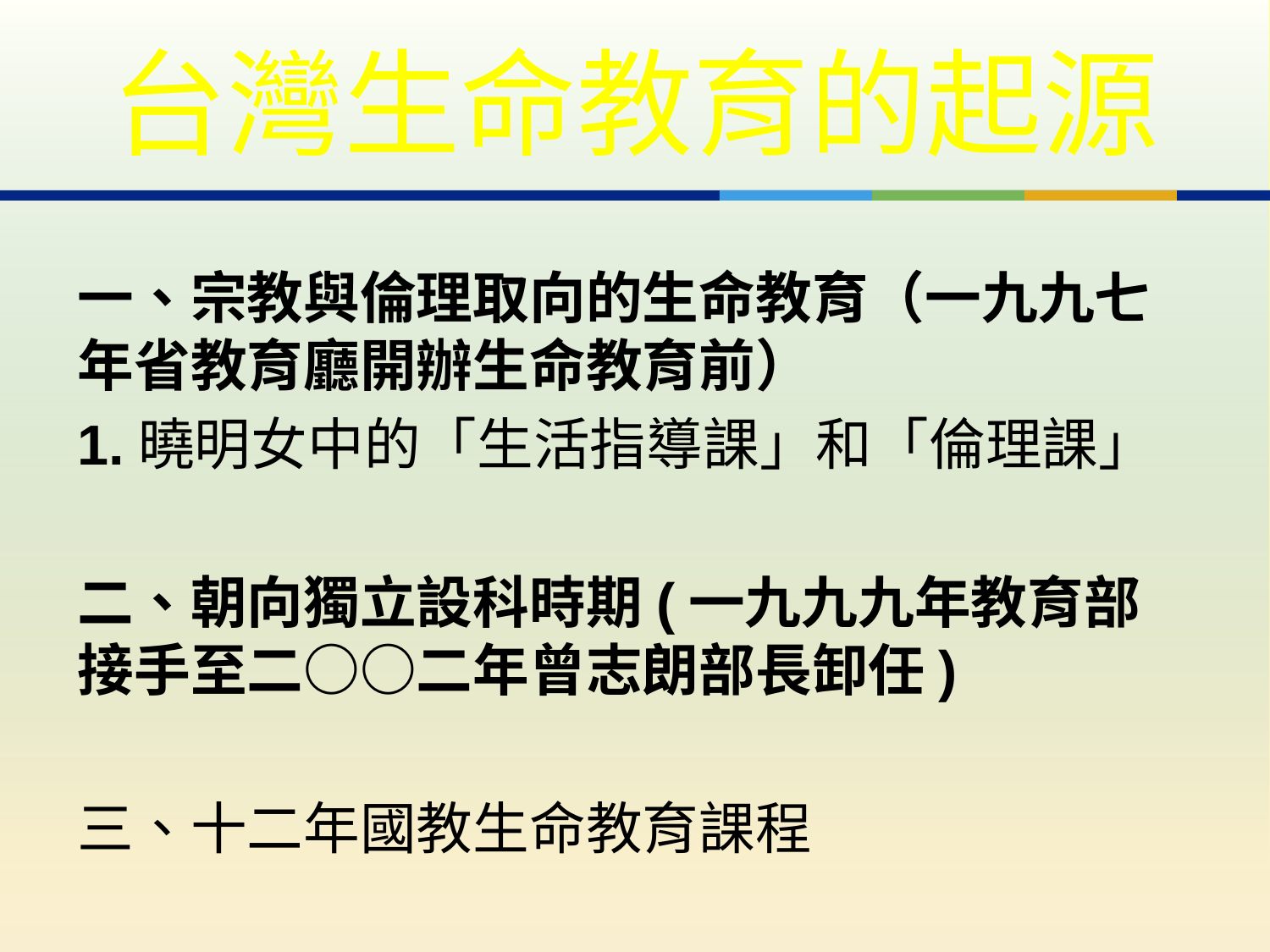

# 台灣生命教育的起源
一、宗教與倫理取向的生命教育（一九九七年省教育廳開辦生命教育前）
1.曉明女中的「生活指導課」和「倫理課」

二、朝向獨立設科時期(一九九九年教育部接手至二○○二年曾志朗部長卸任)

三、十二年國教生命教育課程